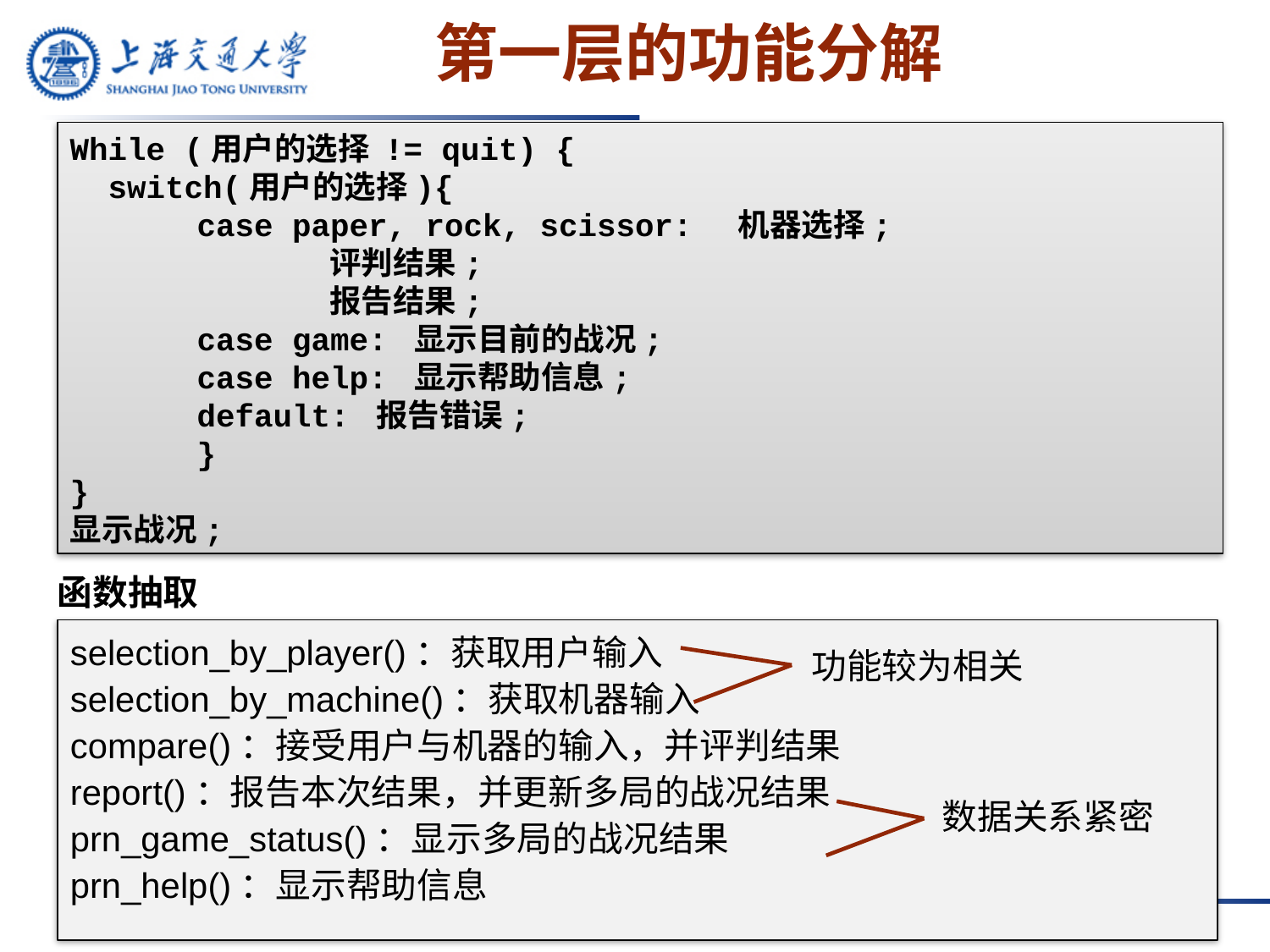

# 第一层的功能分解
While (用户的选择 != quit) {
  switch(用户的选择){
	case paper, rock, scissor:  机器选择;
                                   评判结果;
                                   报告结果;
	case game: 显示目前的战况;
	case help: 显示帮助信息;
	default: 报告错误;
	}
}
显示战况;
函数抽取
selection_by_player()：获取用户输入
selection_by_machine()：获取机器输入
compare()：接受用户与机器的输入，并评判结果
report()：报告本次结果，并更新多局的战况结果
prn_game_status()：显示多局的战况结果
prn_help()：显示帮助信息
功能较为相关
数据关系紧密